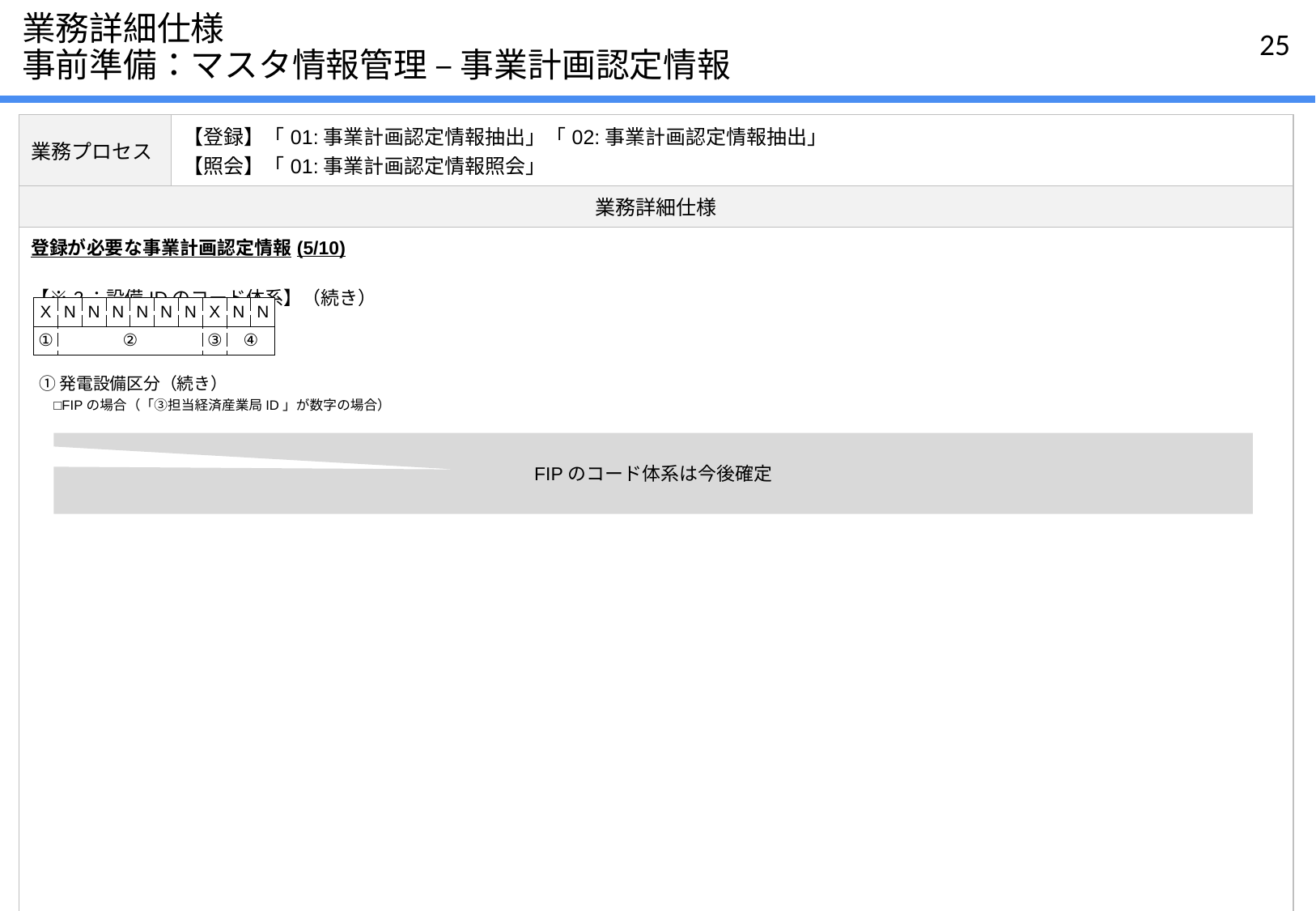

# 業務詳細仕様 事前準備：マスタ情報管理 – 事業計画認定情報
| 業務プロセス | 【登録】「01:事業計画認定情報抽出」「02:事業計画認定情報抽出」 【照会】「01:事業計画認定情報照会」 |
| --- | --- |
| 業務詳細仕様 |  |
| 登録が必要な事業計画認定情報(5/10) 【※2：設備IDのコード体系】（続き） |  |
| X | N | N | N | N | N | N | X | N | N |
| --- | --- | --- | --- | --- | --- | --- | --- | --- | --- |
| ① | ② |  |  |  |  |  | ③ | ④ |  |
①発電設備区分（続き）
□FIPの場合（「③担当経済産業局ID」が数字の場合）
FIPのコード体系は今後確定